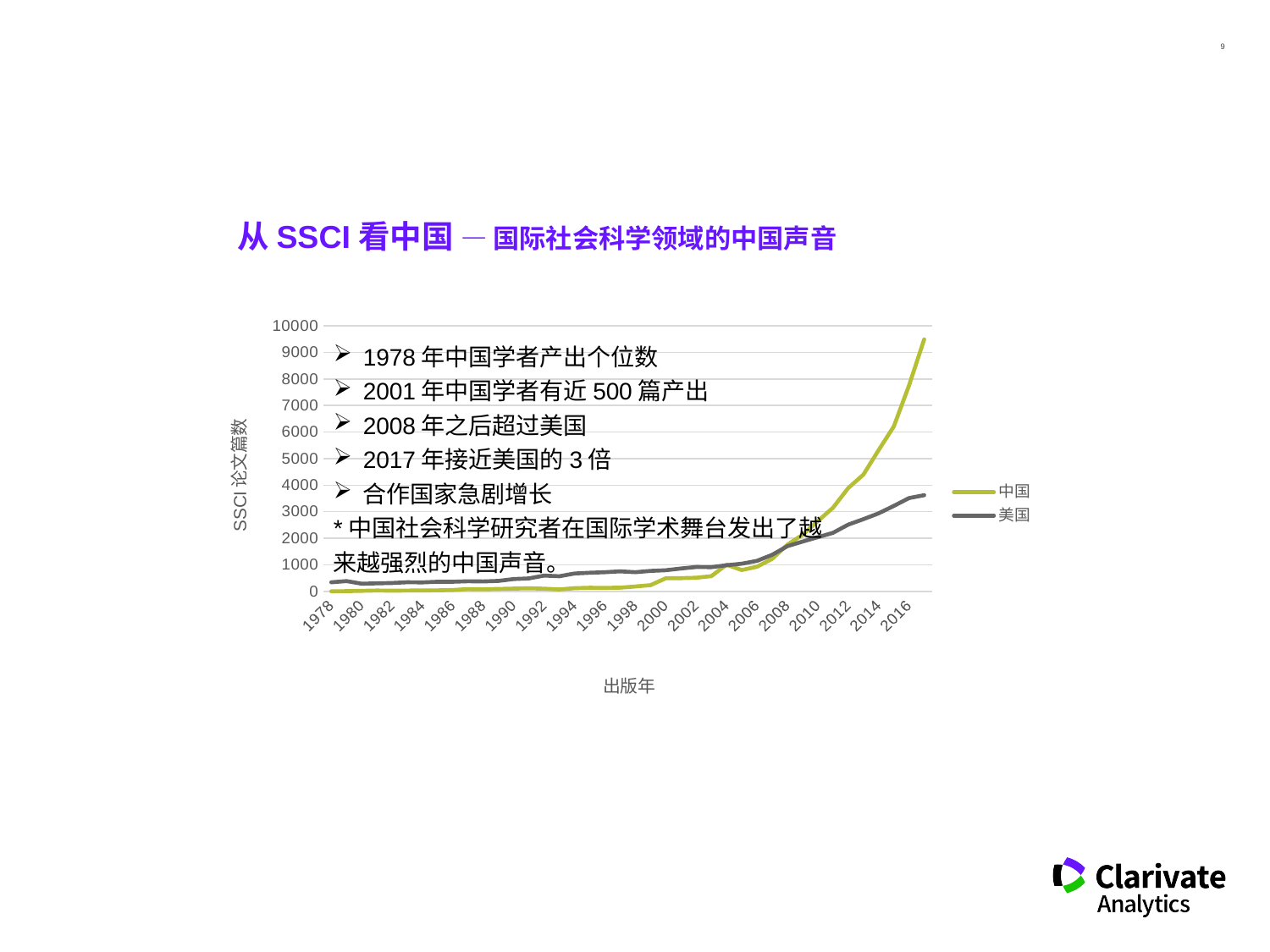

从SSCI看中国 — 国际社会科学领域的中国声音

### Chart

| Category | 中国 | 美国 |
|---|---|---|
| 1978 | 1.0 | 339.0 |
| 1979 | 7.0 | 385.0 |
| 1980 | 17.0 | 288.0 |
| 1981 | 31.0 | 300.0 |
| 1982 | 24.0 | 314.0 |
| 1983 | 28.0 | 341.0 |
| 1984 | 32.0 | 336.0 |
| 1985 | 37.0 | 360.0 |
| 1986 | 49.0 | 360.0 |
| 1987 | 83.0 | 378.0 |
| 1988 | 76.0 | 372.0 |
| 1989 | 89.0 | 392.0 |
| 1990 | 101.0 | 462.0 |
| 1991 | 113.0 | 486.0 |
| 1992 | 98.0 | 590.0 |
| 1993 | 69.0 | 567.0 |
| 1994 | 116.0 | 671.0 |
| 1995 | 135.0 | 699.0 |
| 1996 | 129.0 | 720.0 |
| 1997 | 139.0 | 752.0 |
| 1998 | 182.0 | 720.0 |
| 1999 | 231.0 | 770.0 |
| 2000 | 490.0 | 793.0 |
| 2001 | 495.0 | 859.0 |
| 2002 | 511.0 | 916.0 |
| 2003 | 571.0 | 911.0 |
| 2004 | 1002.0 | 981.0 |
| 2005 | 801.0 | 1040.0 |
| 2006 | 926.0 | 1148.0 |
| 2007 | 1222.0 | 1374.0 |
| 2008 | 1755.0 | 1700.0 |
| 2009 | 2129.0 | 1874.0 |
| 2010 | 2646.0 | 2038.0 |
| 2011 | 3150.0 | 2205.0 |
| 2012 | 3889.0 | 2513.0 |
| 2013 | 4398.0 | 2717.0 |
| 2014 | 5317.0 | 2938.0 |
| 2015 | 6211.0 | 3217.0 |
| 2016 | 7755.0 | 3512.0 |
| 2017 | 9492.0 | 3622.0 |
1978年中国学者产出个位数
2001年中国学者有近500篇产出
2008年之后超过美国
2017年接近美国的3倍
合作国家急剧增长
*中国社会科学研究者在国际学术舞台发出了越来越强烈的中国声音。